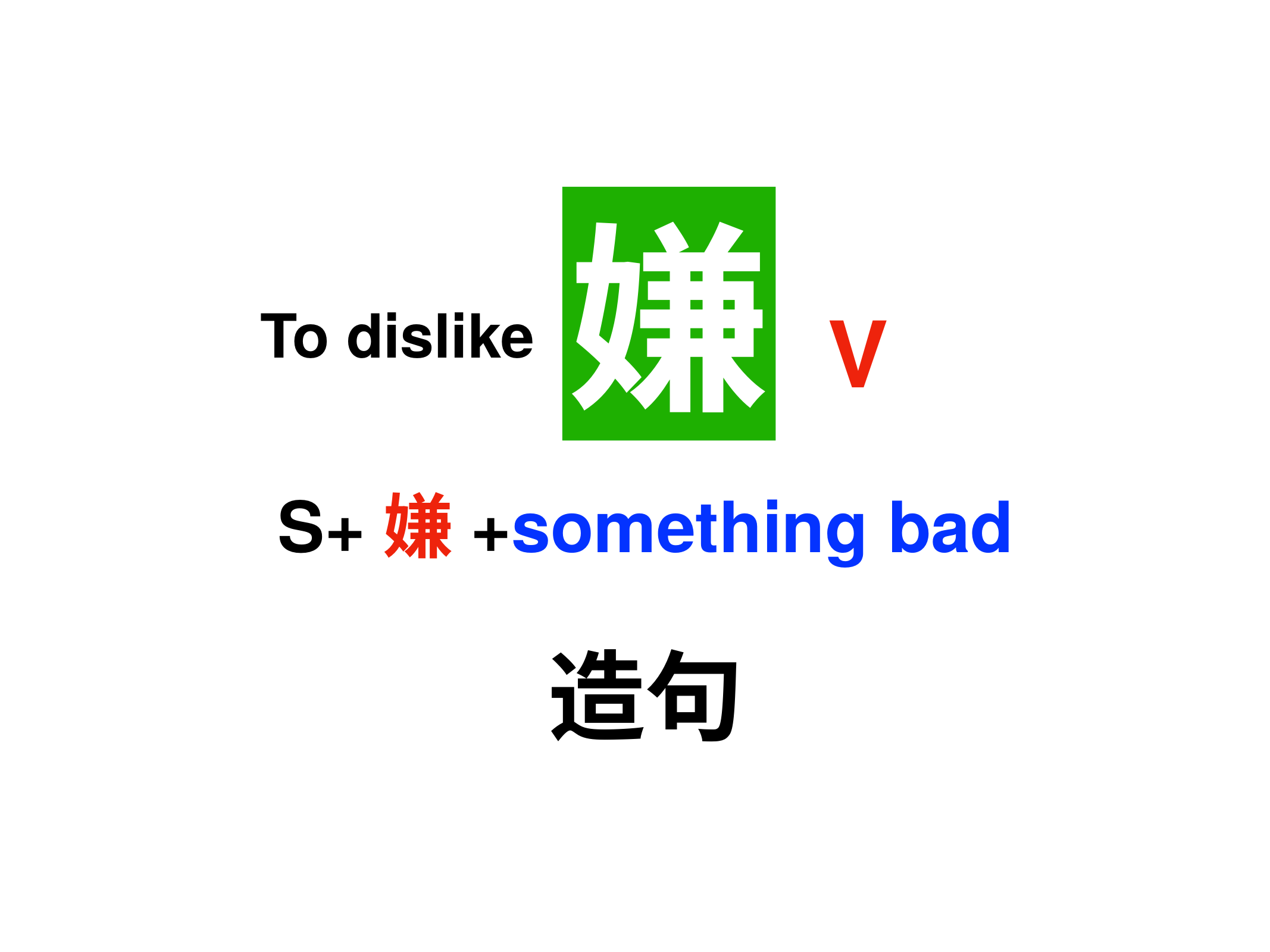

嫌
V
To dislike
S+嫌+something bad
造句